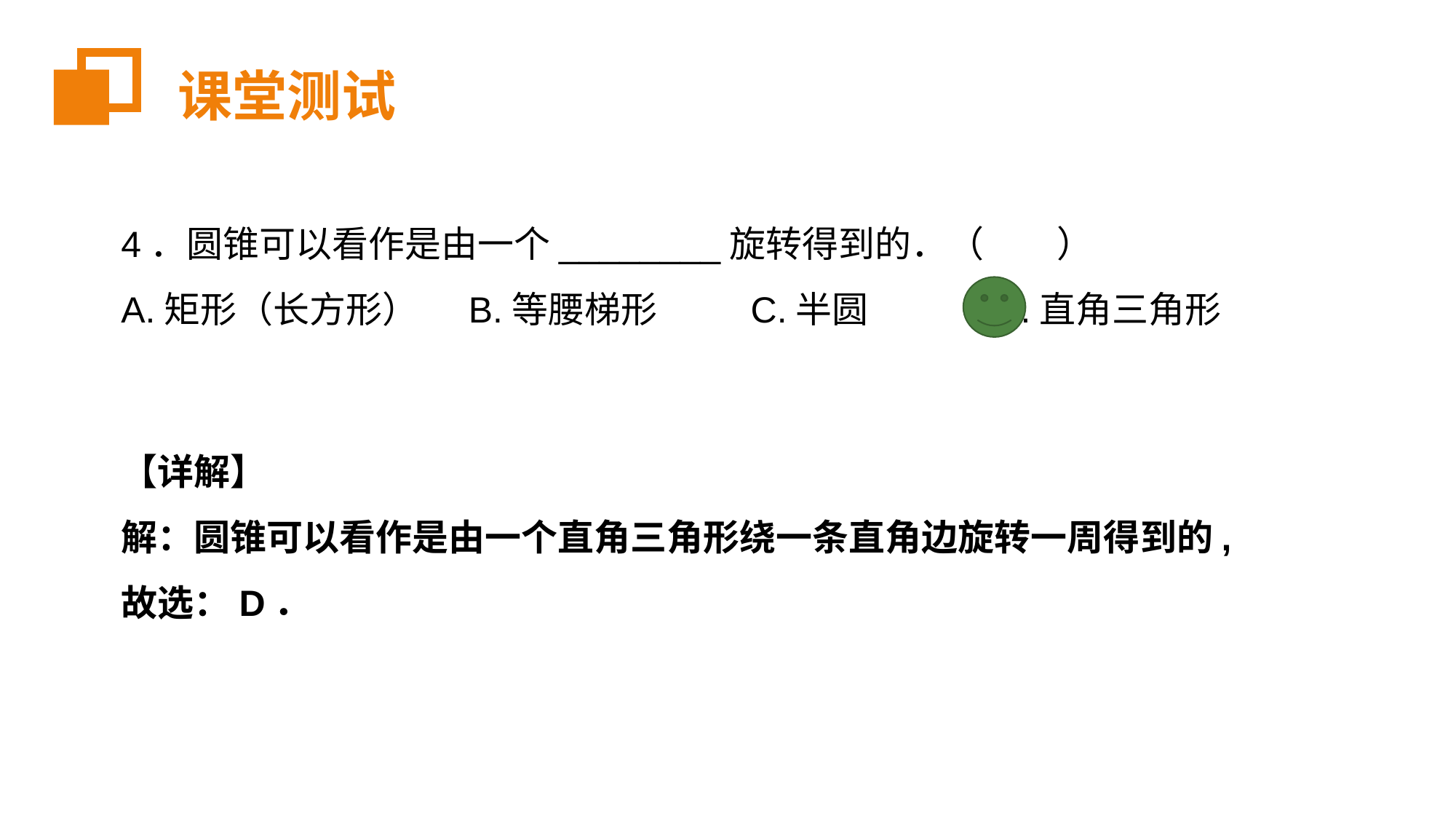

课堂测试
4．圆锥可以看作是由一个________旋转得到的．（　　）
A.矩形（长方形）     B.等腰梯形 	C.半圆     	D.直角三角形

【详解】
解：圆锥可以看作是由一个直角三角形绕一条直角边旋转一周得到的,
故选：D．